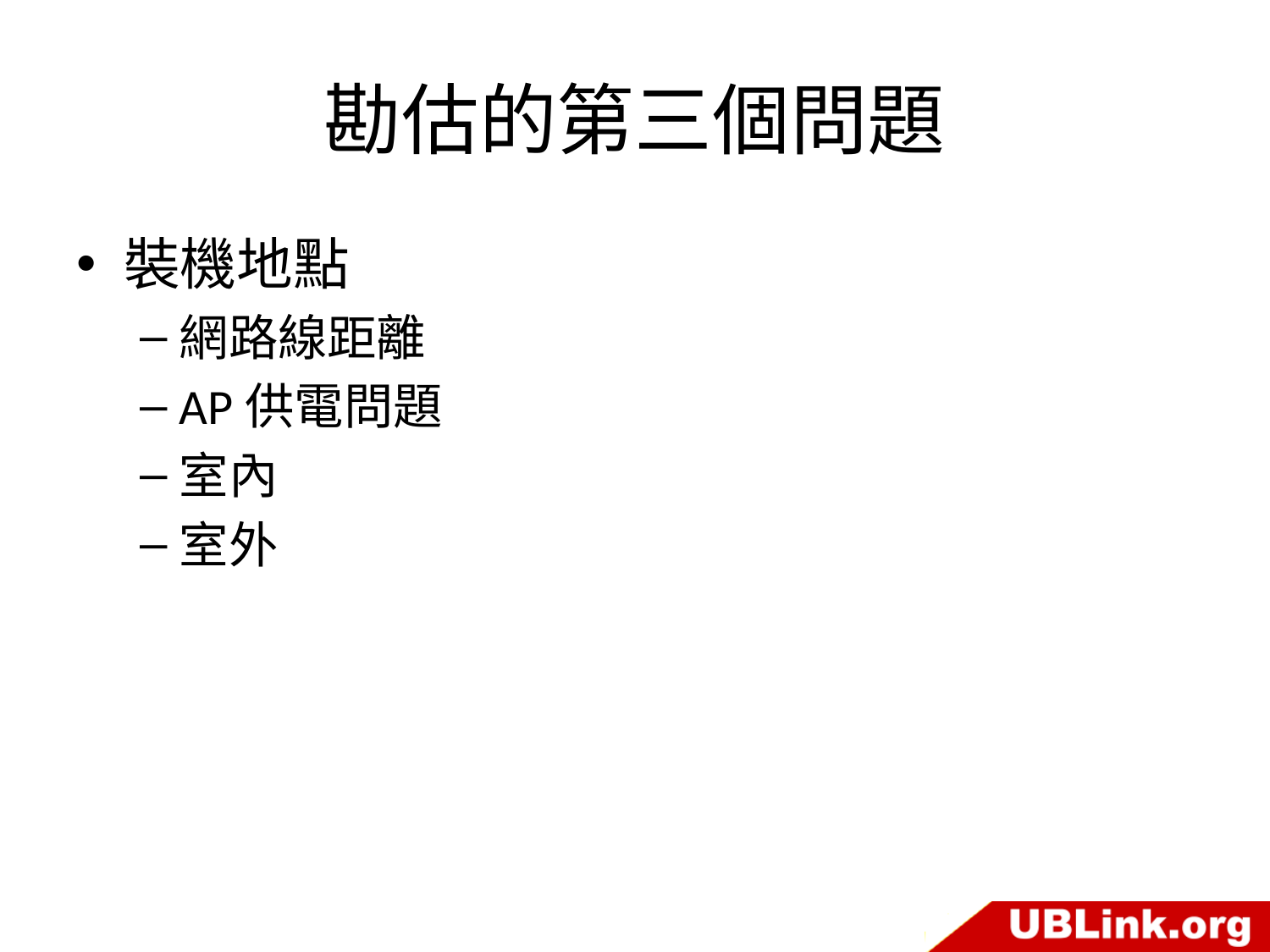

# 勘估的第三個問題
裝機地點
網路線距離
AP供電問題
室內
室外